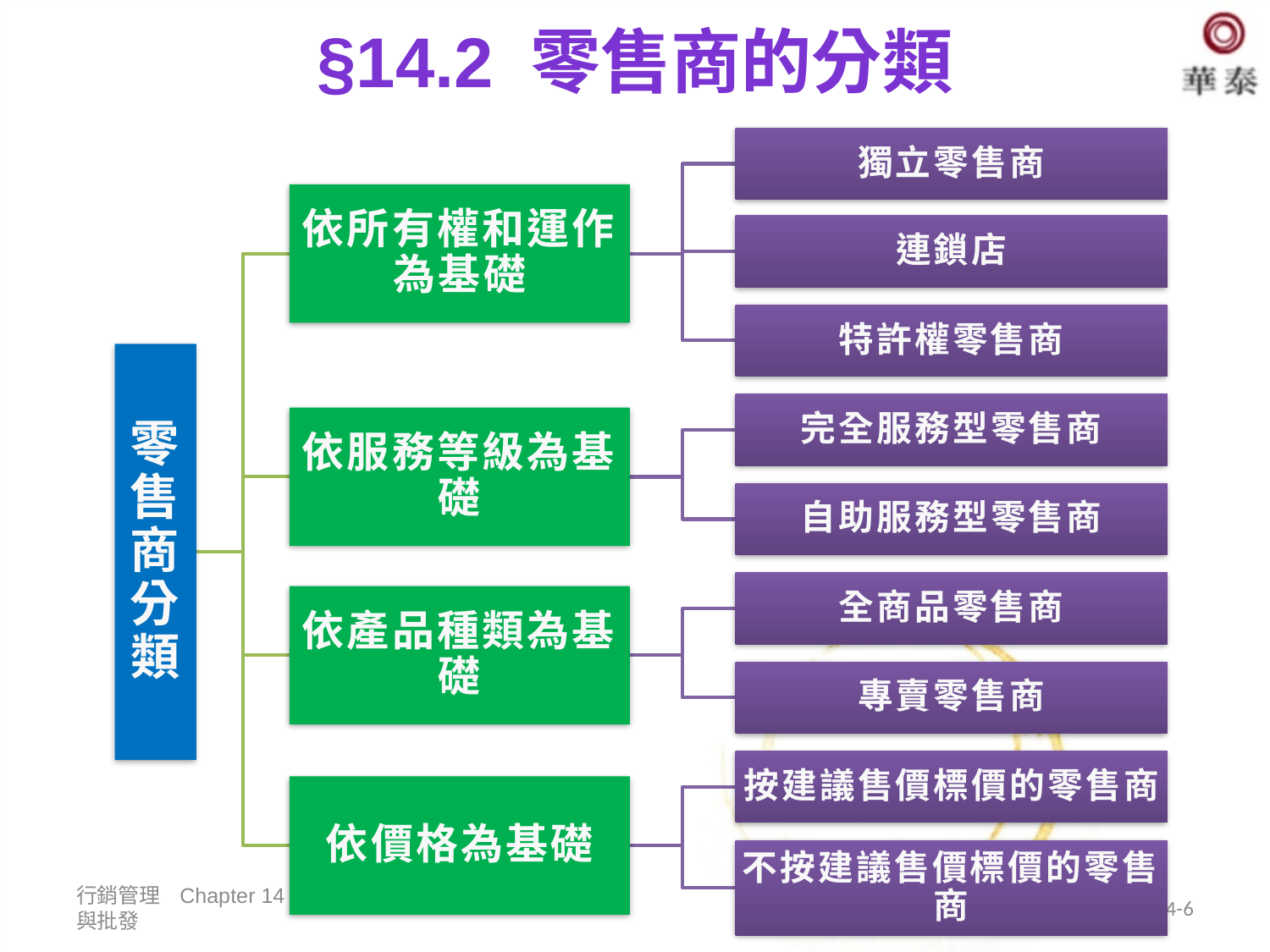

# §14.2 零售商的分類

零售商分類
依所有權和運作為基礎
獨立零售商
連鎖店
特許權零售商
依服務等級為基礎
完全服務型零售商
自助服務型零售商
依產品種類為基礎
全商品零售商
專賣零售商
依價格為基礎
按建議售價標價的零售商
不按建議售價標價的零售商
行銷管理   Chapter 14   零售與批發
14-6